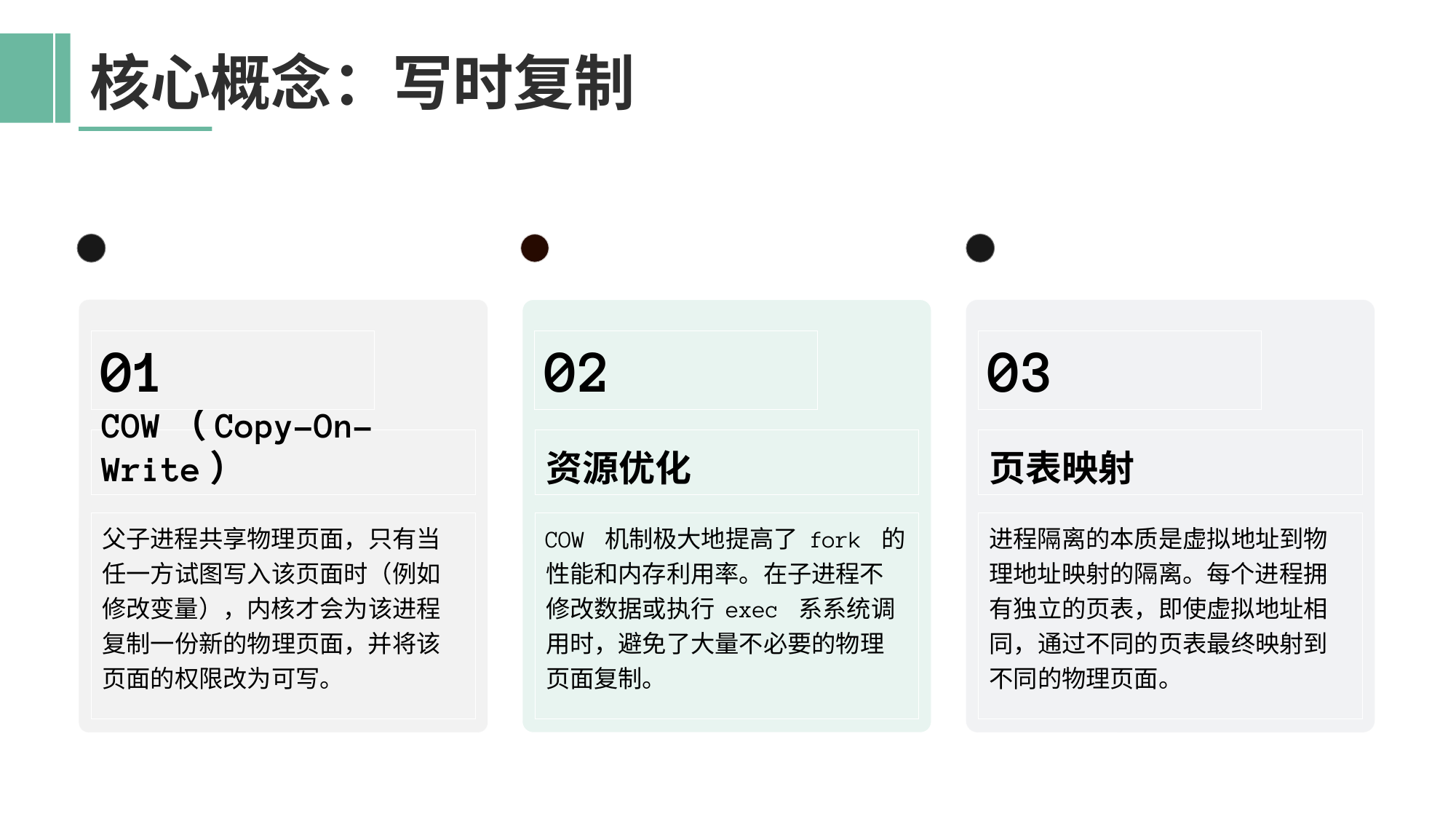

核心概念：写时复制

01
COW（Copy-On-Write）
父子进程共享物理页面，只有当任一方试图写入该页面时（例如修改变量），内核才会为该进程复制一份新的物理页面，并将该页面的权限改为可写。

02
资源优化
COW 机制极大地提高了 fork 的性能和内存利用率。在子进程不修改数据或执行 exec 系系统调用时，避免了大量不必要的物理页面复制。

03
页表映射
进程隔离的本质是虚拟地址到物理地址映射的隔离。每个进程拥有独立的页表，即使虚拟地址相同，通过不同的页表最终映射到不同的物理页面。